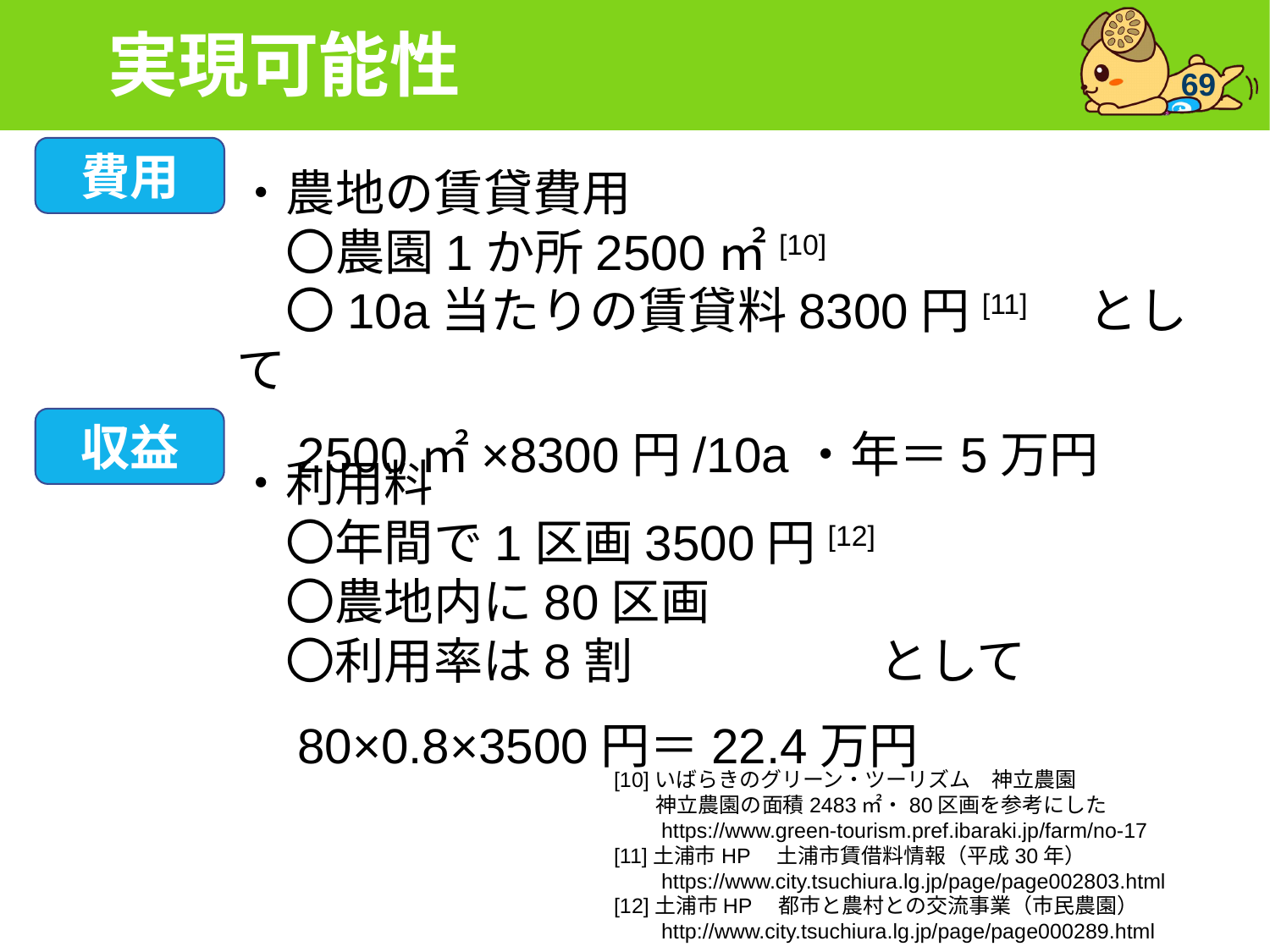

# 実現可能性
69
費用
・農地の賃貸費用
　〇農園1か所2500㎡[10]
　〇10a当たりの賃貸料8300円[11]　として

　2500㎡×8300円/10a・年＝5万円
収益
・利用料
　〇年間で1区画3500円[12]
　〇農地内に80区画
　〇利用率は8割　　　　　として

　80×0.8×3500円＝22.4万円

[10]いばらきのグリーン・ツーリズム　神立農園
　　神立農園の面積2483㎡・80区画を参考にした
　　https://www.green-tourism.pref.ibaraki.jp/farm/no-17
[11]土浦市HP　土浦市賃借料情報（平成30年）
　　https://www.city.tsuchiura.lg.jp/page/page002803.html
[12]土浦市HP　都市と農村との交流事業（市民農園）
　　http://www.city.tsuchiura.lg.jp/page/page000289.html
いけるやん！！